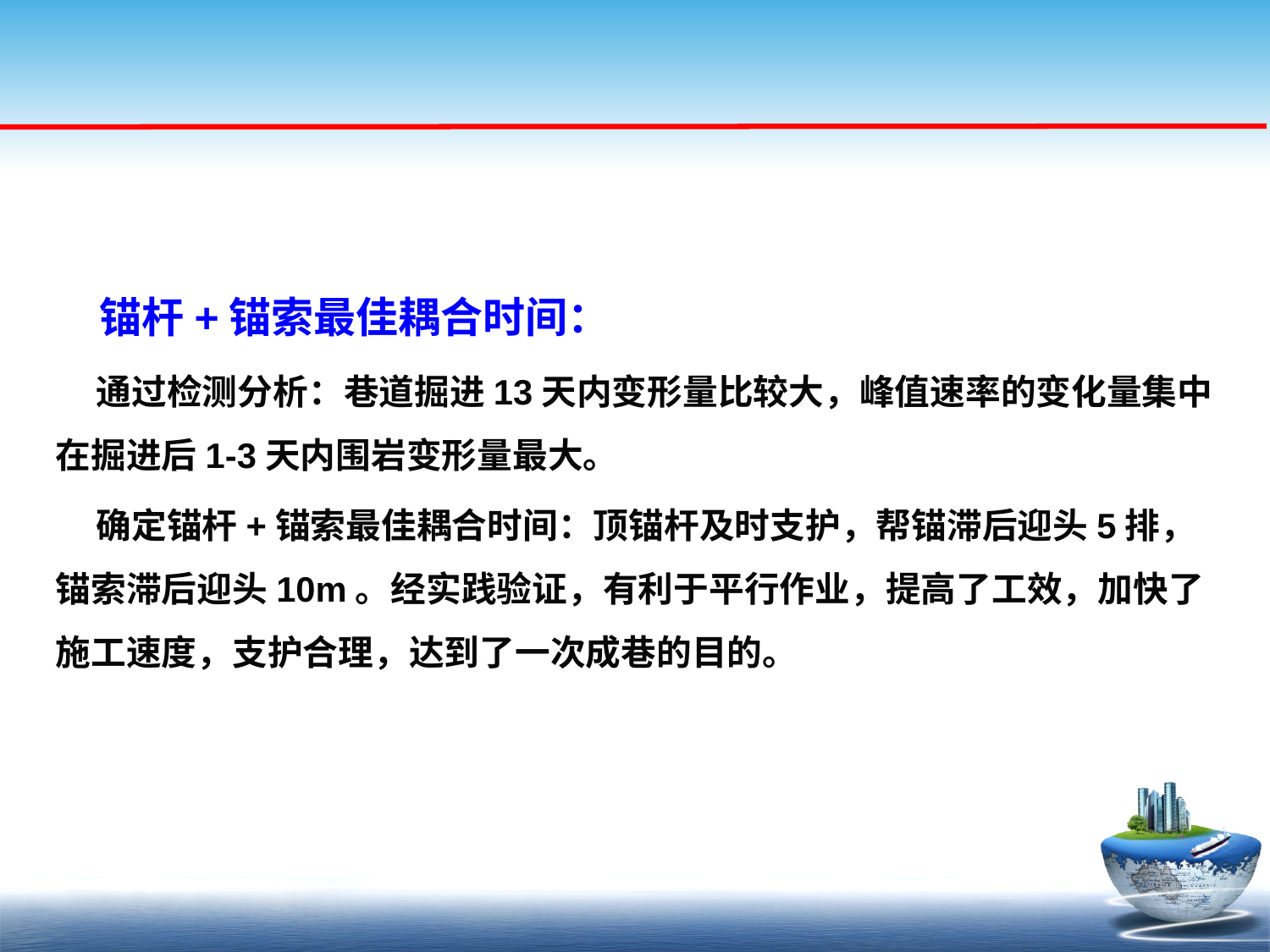

锚杆+锚索最佳耦合时间：
    通过检测分析：巷道掘进13天内变形量比较大，峰值速率的变化量集中在掘进后1-3天内围岩变形量最大。
    确定锚杆+锚索最佳耦合时间：顶锚杆及时支护，帮锚滞后迎头5排，锚索滞后迎头10m。经实践验证，有利于平行作业，提高了工效，加快了施工速度，支护合理，达到了一次成巷的目的。